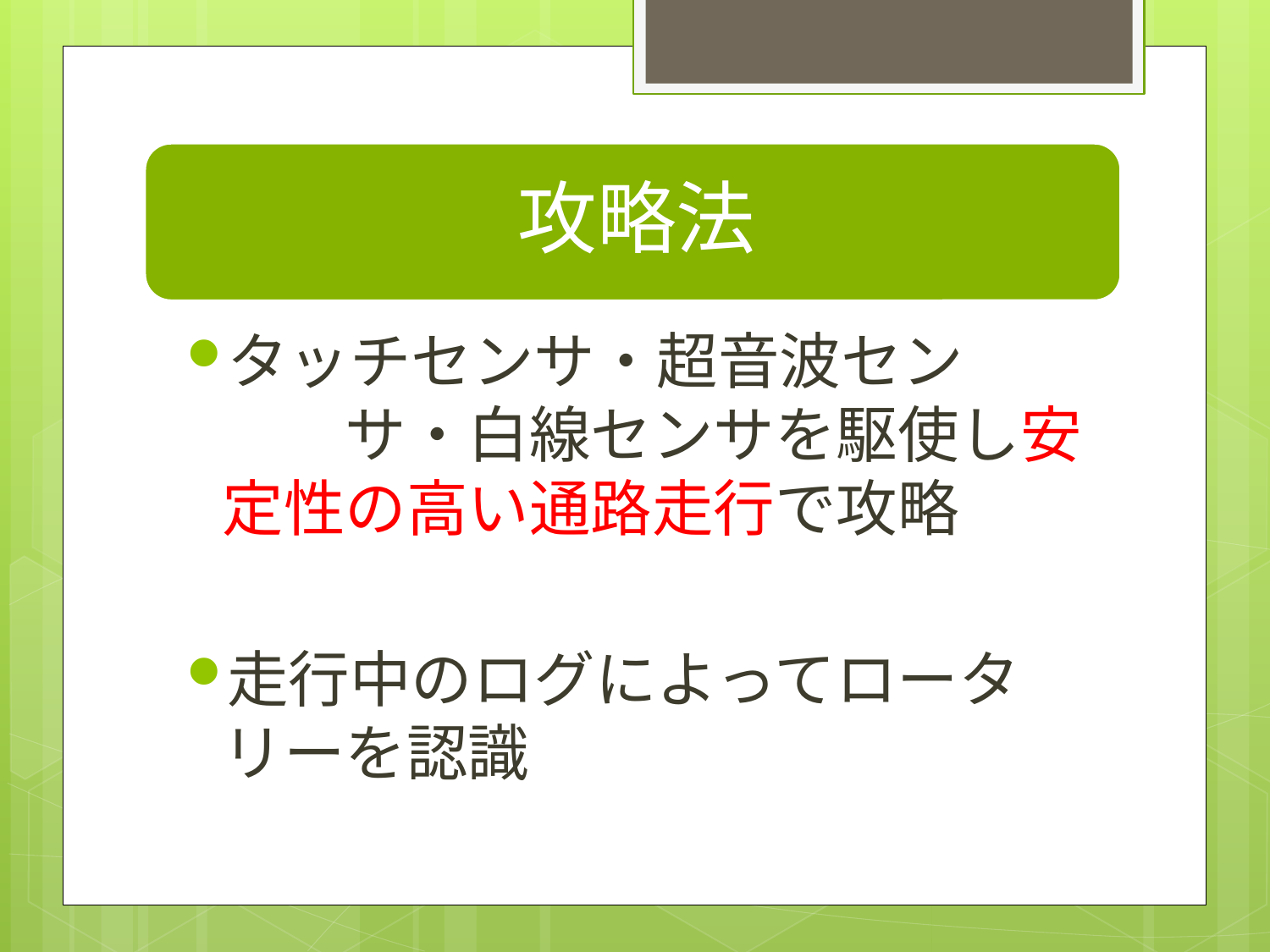

攻略法
タッチセンサ・超音波セン　　　　サ・白線センサを駆使し安定性の高い通路走行で攻略

走行中のログによってロータリーを認識